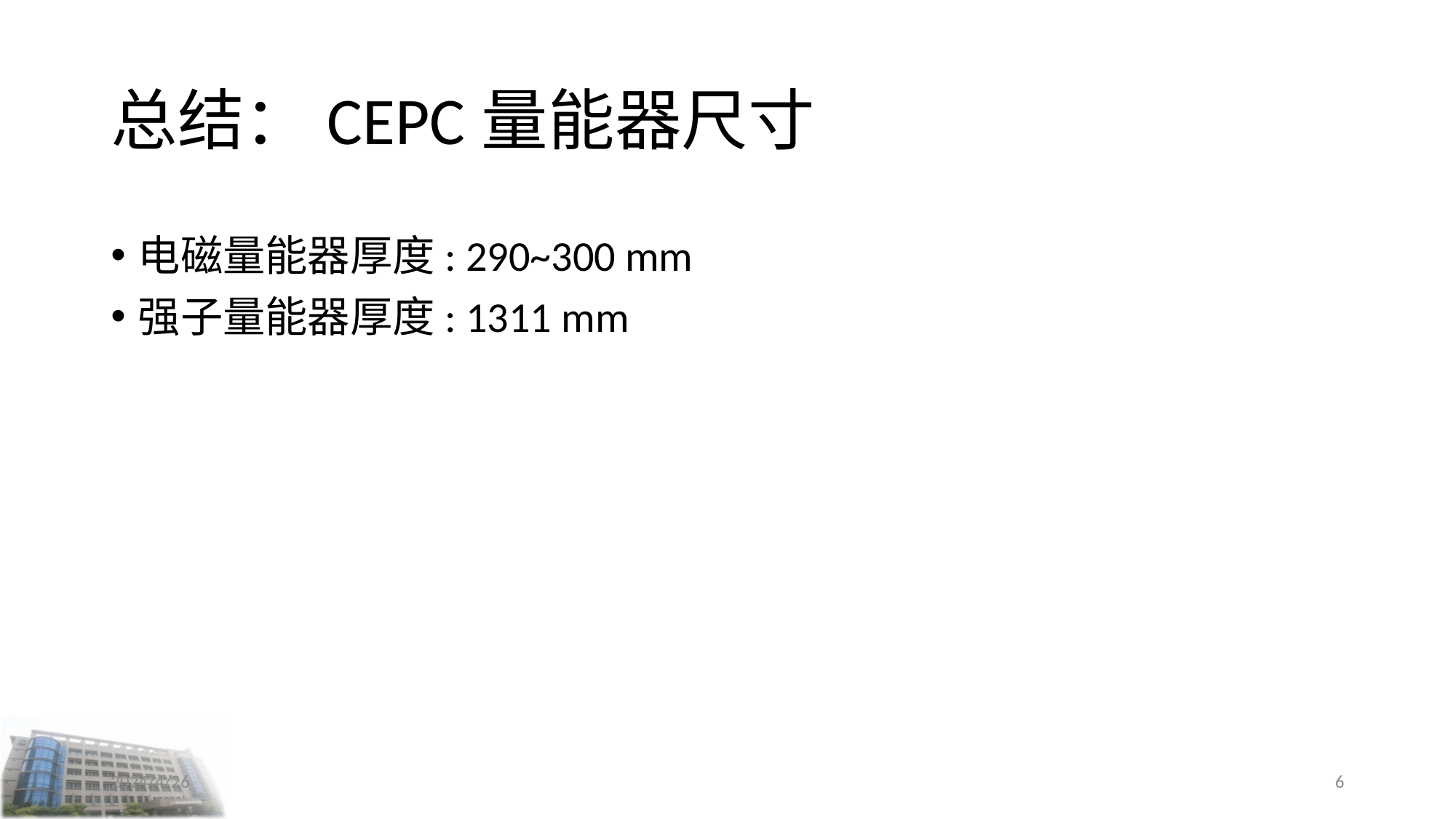

# 总结：CEPC量能器尺寸
电磁量能器厚度: 290~300 mm
强子量能器厚度: 1311 mm
2024/4/26
6